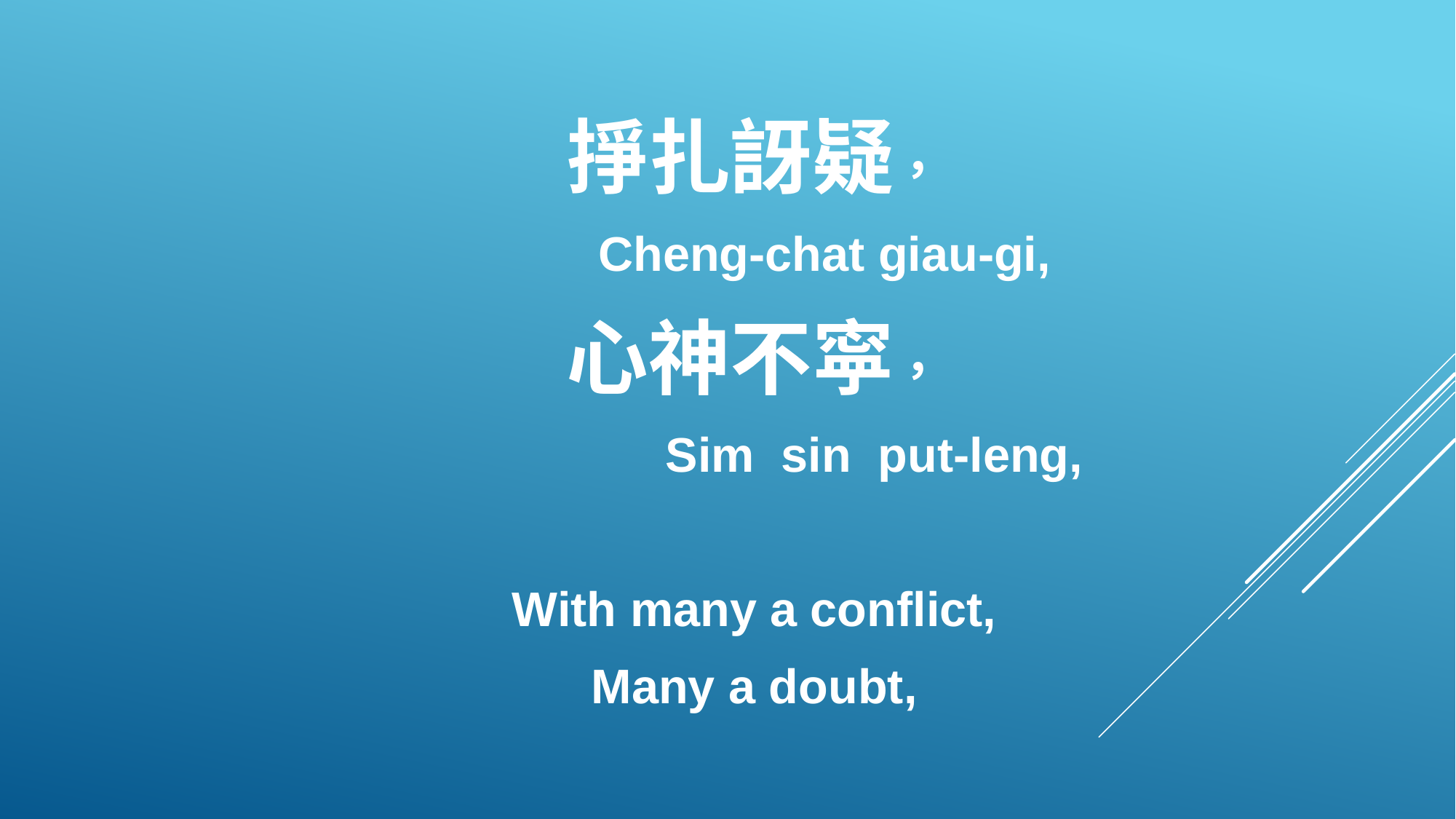

掙扎訝疑，
                               Cheng-chat giau-gi,
心神不寜，
                                    Sim  sin  put-leng,

With many a conflict,
Many a doubt,